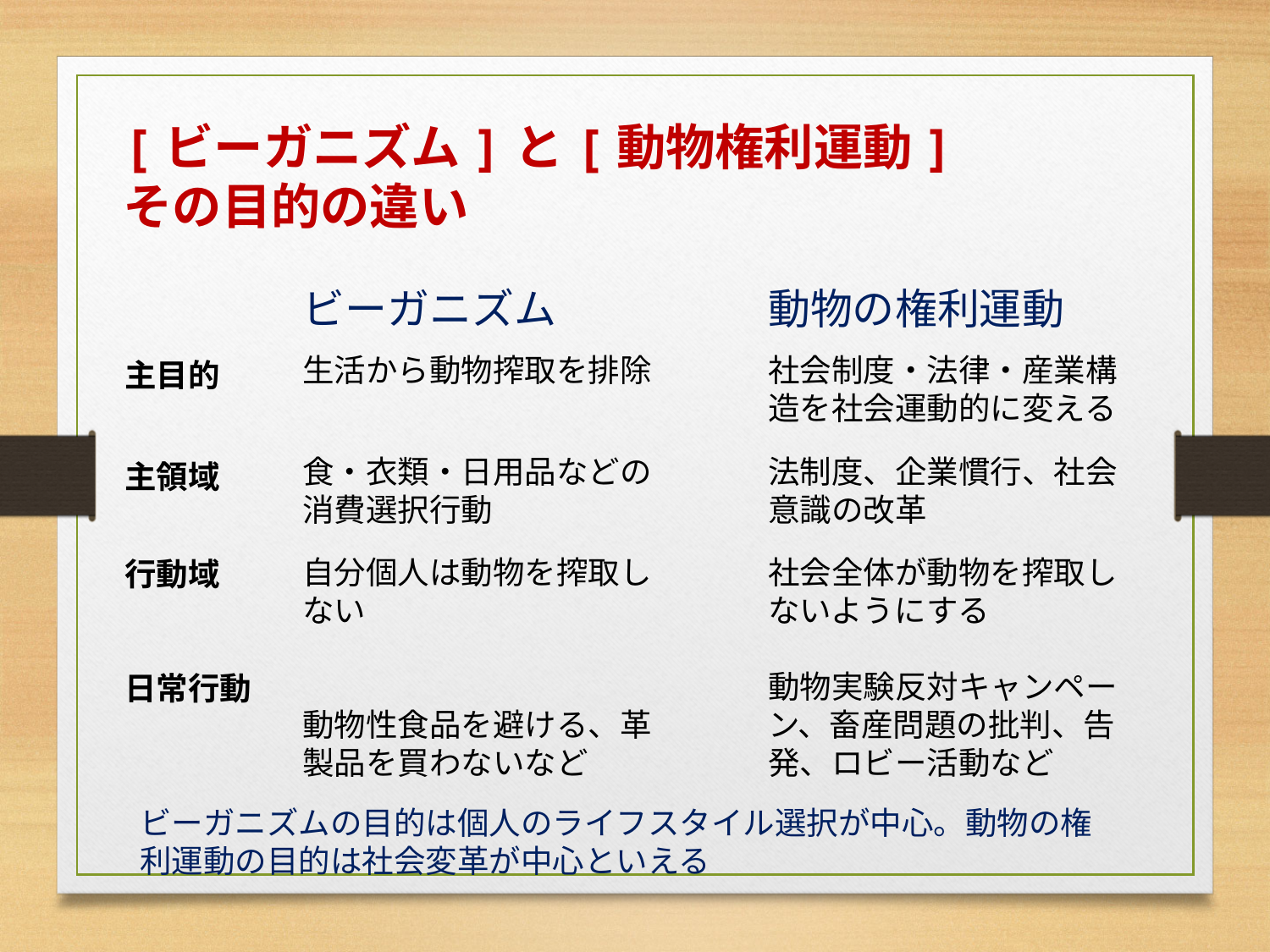

[ビーガニズム]と[動物権利運動]
その目的の違い

ビーガニズム

生活から動物搾取を排除

食・衣類・日用品などの消費選択行動

自分個人は動物を搾取しない

動物性食品を避ける、革製品を買わないなど
動物の権利運動

社会制度・法律・産業構造を社会運動的に変える

法制度、企業慣行、社会意識の改革

社会全体が動物を搾取しないようにする

動物実験反対キャンペーン、畜産問題の批判、告発、ロビー活動など

主目的

主領域

行動域

日常行動

ビーガニズムの目的は個人のライフスタイル選択が中心。動物の権利運動の目的は社会変革が中心といえる